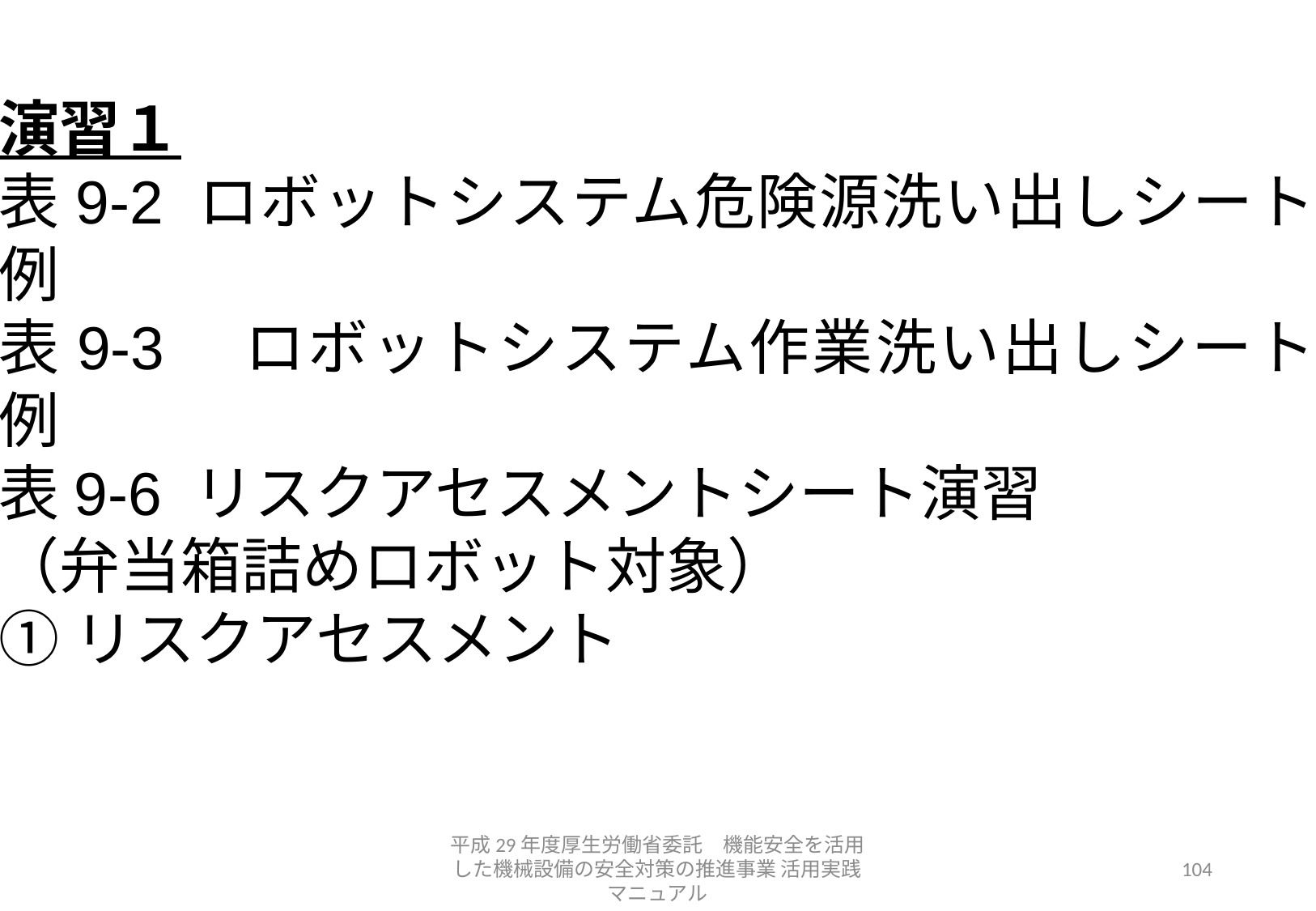

演習１
表9-2 ロボットシステム危険源洗い出しシート例
表9-3　ロボットシステム作業洗い出しシート例
表9-6 リスクアセスメントシート演習
（弁当箱詰めロボット対象）
①リスクアセスメント
平成29年度厚生労働省委託　機能安全を活用した機械設備の安全対策の推進事業 活用実践マニュアル
104